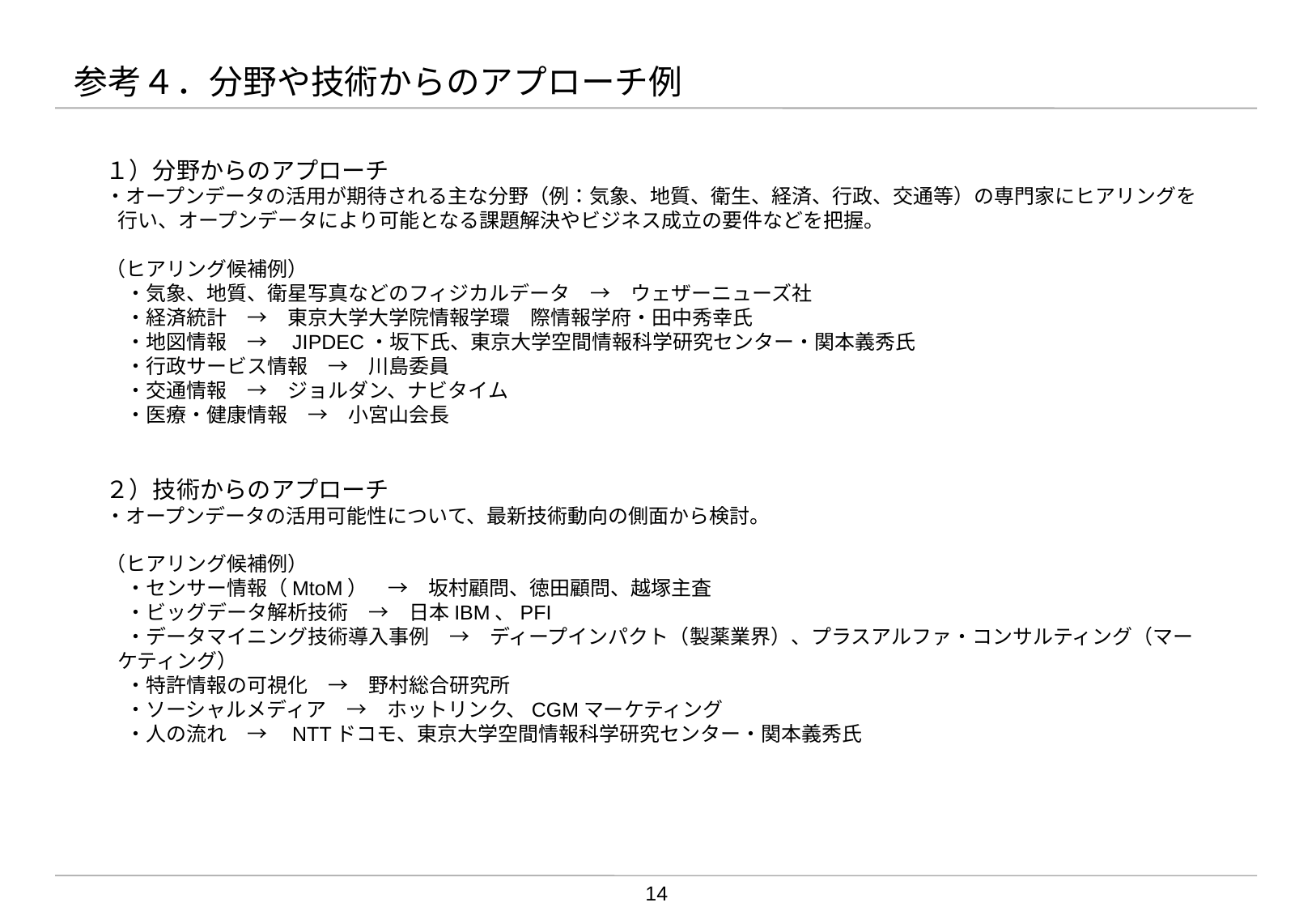

# 参考４．分野や技術からのアプローチ例
１）分野からのアプローチ
・オープンデータの活用が期待される主な分野（例：気象、地質、衛生、経済、行政、交通等）の専門家にヒアリングを行い、オープンデータにより可能となる課題解決やビジネス成立の要件などを把握。

（ヒアリング候補例）
　・気象、地質、衛星写真などのフィジカルデータ　→　ウェザーニューズ社
　・経済統計　→　東京大学大学院情報学環　際情報学府・田中秀幸氏
　・地図情報　→　JIPDEC・坂下氏、東京大学空間情報科学研究センター・関本義秀氏
　・行政サービス情報　→　川島委員
　・交通情報　→　ジョルダン、ナビタイム
　・医療・健康情報　→　小宮山会長

２）技術からのアプローチ
・オープンデータの活用可能性について、最新技術動向の側面から検討。

（ヒアリング候補例）
　・センサー情報（MtoM）　→　坂村顧問、徳田顧問、越塚主査
　・ビッグデータ解析技術　→　日本IBM、PFI
　・データマイニング技術導入事例　→　ディープインパクト（製薬業界）、プラスアルファ・コンサルティング（マーケティング）
　・特許情報の可視化　→　野村総合研究所
　・ソーシャルメディア　→　ホットリンク、CGMマーケティング
　・人の流れ　→　NTTドコモ、東京大学空間情報科学研究センター・関本義秀氏
14